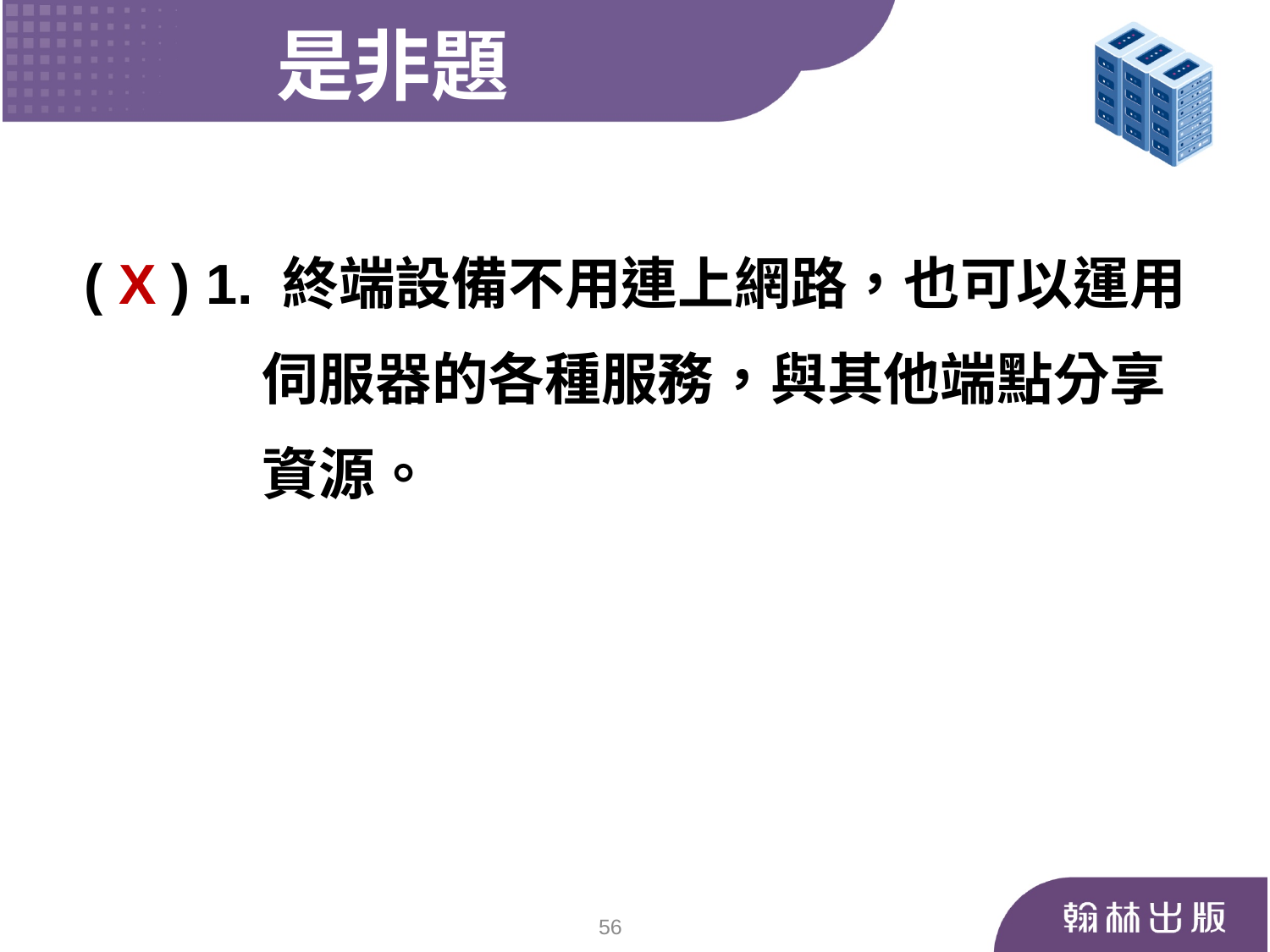

是非題
 ( X ) 1. 終端設備不用連上網路，也可以運用
              伺服器的各種服務，與其他端點分享
              資源。
56